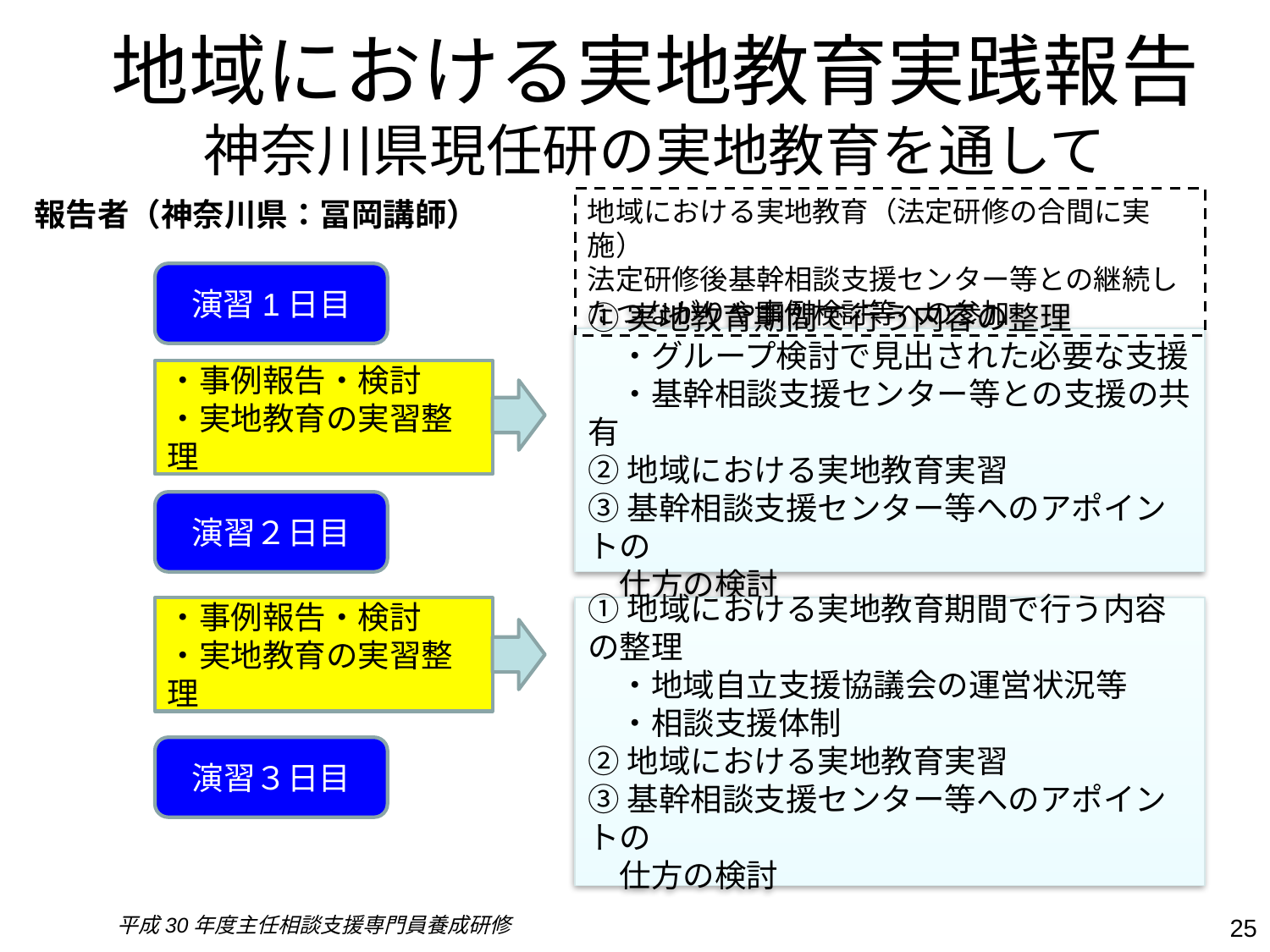

# 地域における実地教育実践報告 神奈川県現任研の実地教育を通して
報告者（神奈川県：冨岡講師）
地域における実地教育（法定研修の合間に実施）
法定研修後基幹相談支援センター等との継続したつながりや事例検討等への参加
演習1日目
①実地教育期間で行う内容の整理
　・グループ検討で見出された必要な支援
　・基幹相談支援センター等との支援の共有
②地域における実地教育実習
③基幹相談支援センター等へのアポイントの
　仕方の検討
・事例報告・検討
・実地教育の実習整理

演習２日目
①地域における実地教育期間で行う内容の整理
　・地域自立支援協議会の運営状況等
　・相談支援体制
②地域における実地教育実習
③基幹相談支援センター等へのアポイントの
　仕方の検討
・事例報告・検討
・実地教育の実習整理

演習３日目
平成30年度主任相談支援専門員養成研修
25